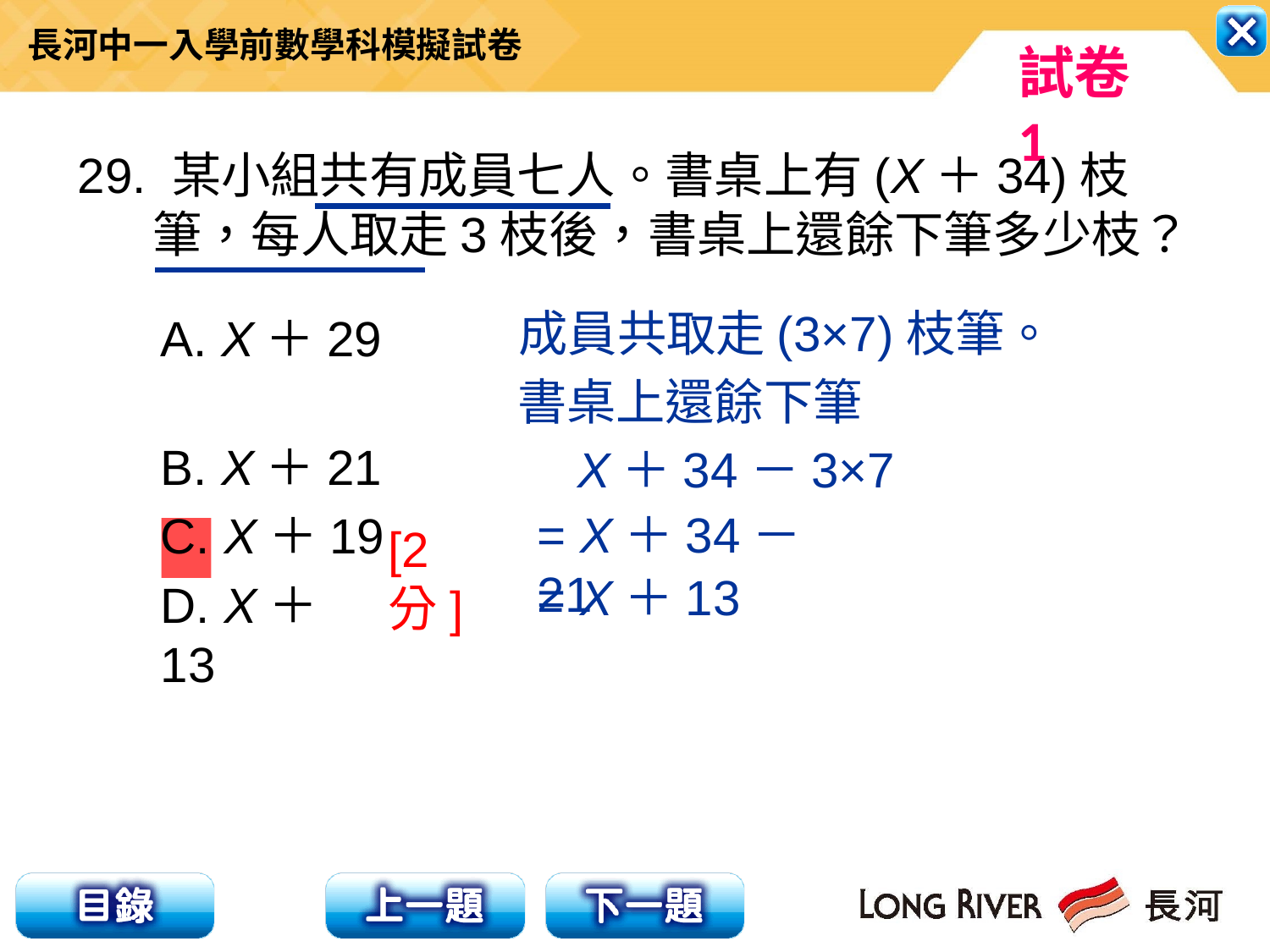

29. 某小組共有成員七人。書桌上有(X＋34)枝筆，每人取走3枝後，書桌上還餘下筆多少枝？
成員共取走(3×7)枝筆。
A. X＋29
B. X＋21
C. X＋19
D. X＋13
書桌上還餘下筆
X＋34－3×7
= X＋34－21
[2分]

= X＋13